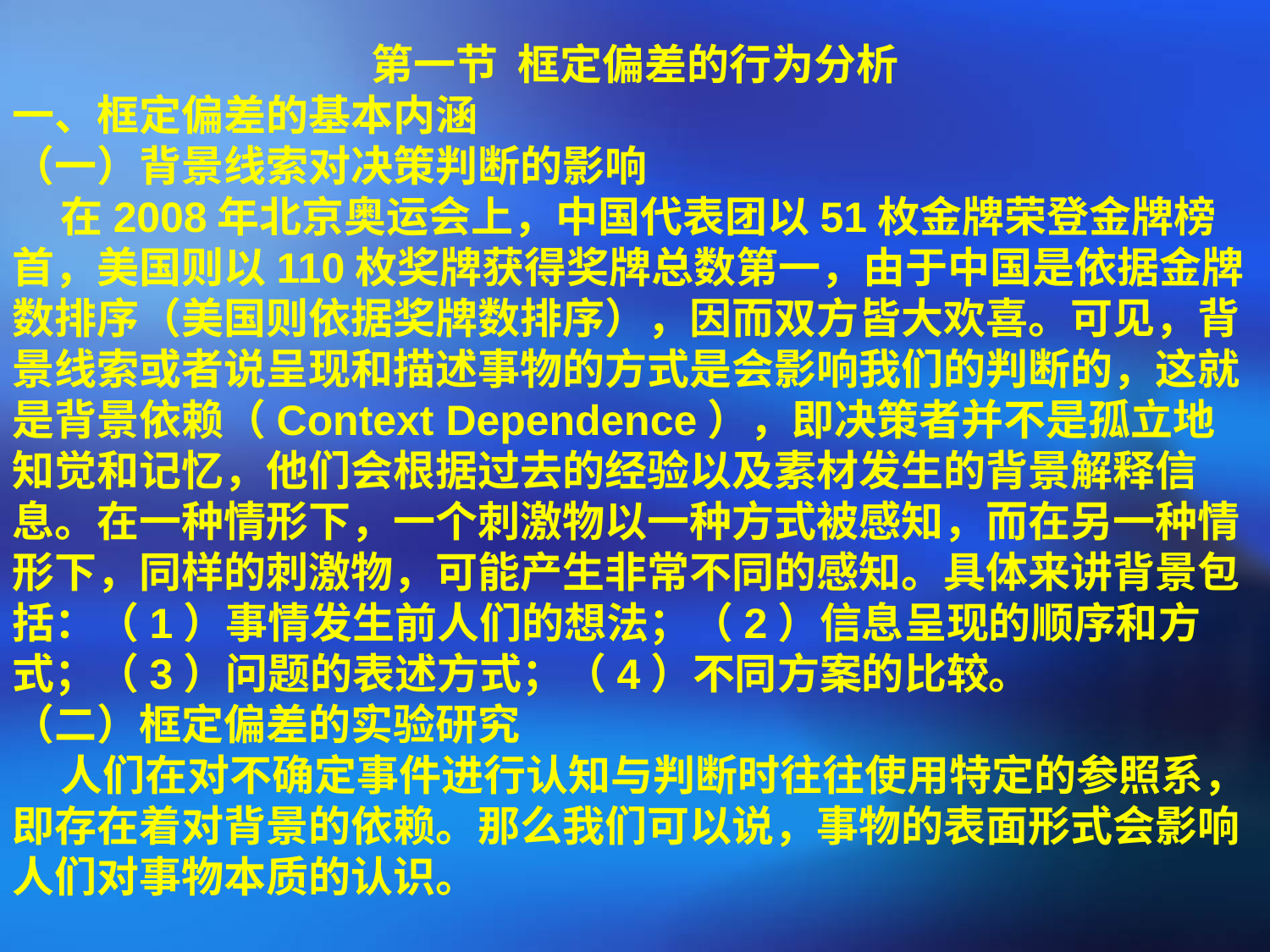

第一节  框定偏差的行为分析
一、框定偏差的基本内涵
（一）背景线索对决策判断的影响
    在2008年北京奥运会上，中国代表团以51枚金牌荣登金牌榜首，美国则以110枚奖牌获得奖牌总数第一，由于中国是依据金牌数排序（美国则依据奖牌数排序），因而双方皆大欢喜。可见，背景线索或者说呈现和描述事物的方式是会影响我们的判断的，这就是背景依赖（Context Dependence），即决策者并不是孤立地知觉和记忆，他们会根据过去的经验以及素材发生的背景解释信息。在一种情形下，一个刺激物以一种方式被感知，而在另一种情形下，同样的刺激物，可能产生非常不同的感知。具体来讲背景包括：（1）事情发生前人们的想法；（2）信息呈现的顺序和方式；（3）问题的表述方式；（4）不同方案的比较。
（二）框定偏差的实验研究
    人们在对不确定事件进行认知与判断时往往使用特定的参照系，即存在着对背景的依赖。那么我们可以说，事物的表面形式会影响人们对事物本质的认识。